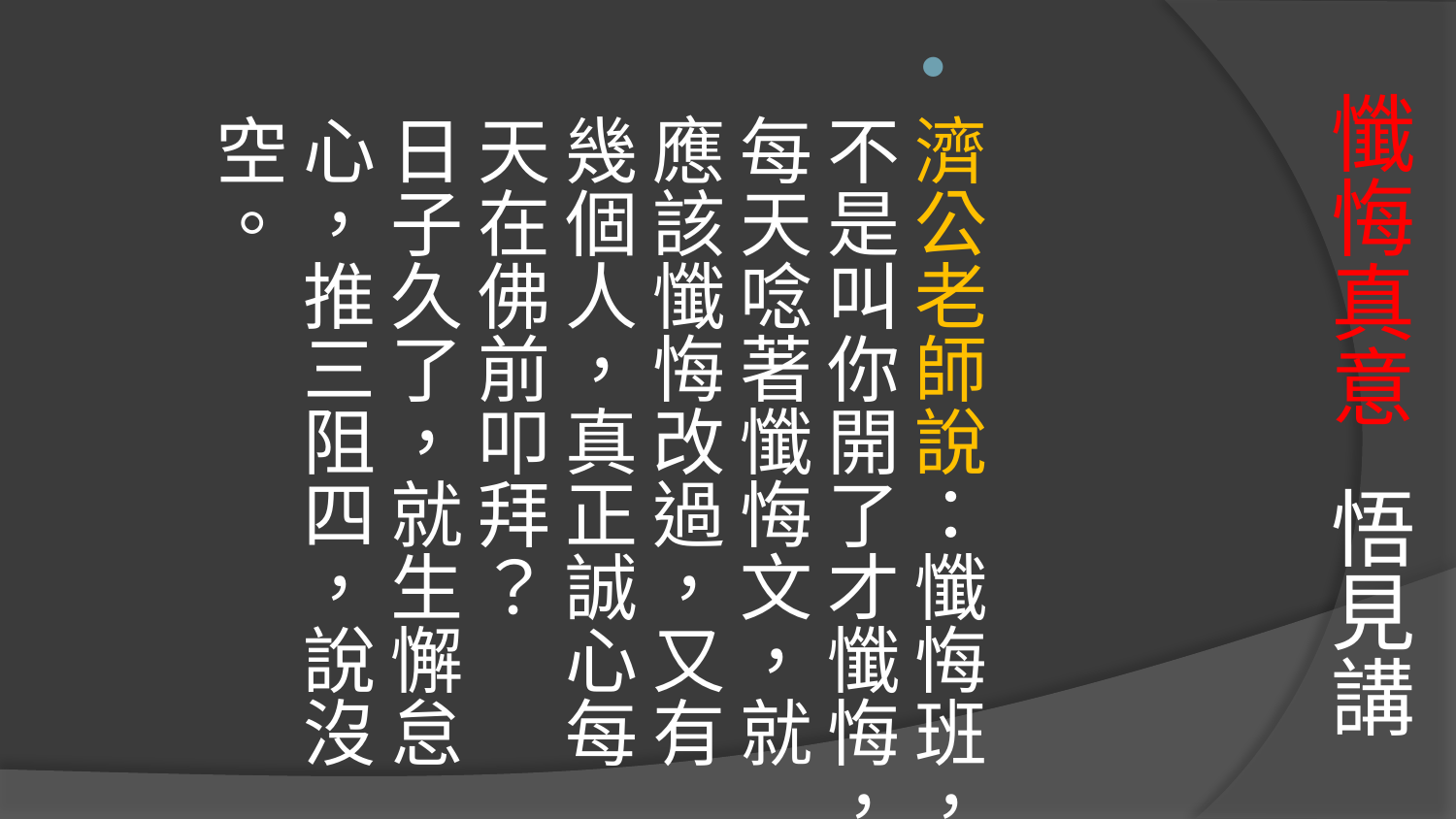

濟公老師說：懺悔班，不是叫你開了才懺悔，每天唸著懺悔文，就應該懺悔改過，又有幾個人，真正誠心每天在佛前叩拜？
日子久了，就生懈怠心，推三阻四，說沒空。

# 懺悔真意   悟見講